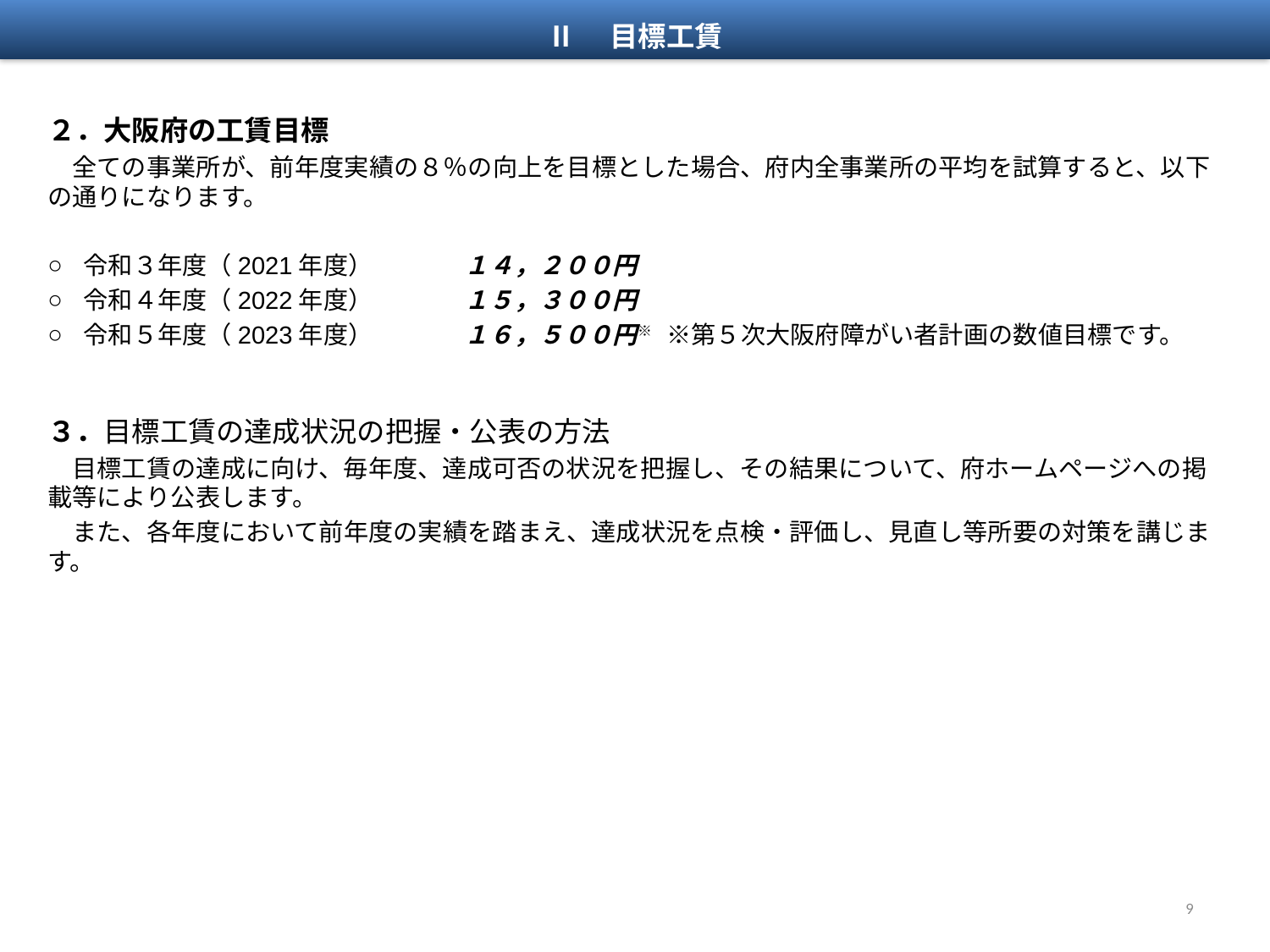

Ⅱ　目標工賃
２．大阪府の工賃目標
　全ての事業所が、前年度実績の８％の向上を目標とした場合、府内全事業所の平均を試算すると、以下の通りになります。

令和３年度（2021年度）	１４，２００円
令和４年度（2022年度）	１５，３００円
令和５年度（2023年度）	１６，５００円※　※第５次大阪府障がい者計画の数値目標です。

３．目標工賃の達成状況の把握・公表の方法
　目標工賃の達成に向け、毎年度、達成可否の状況を把握し、その結果について、府ホームページへの掲載等により公表します。
　また、各年度において前年度の実績を踏まえ、達成状況を点検・評価し、見直し等所要の対策を講じます。
9